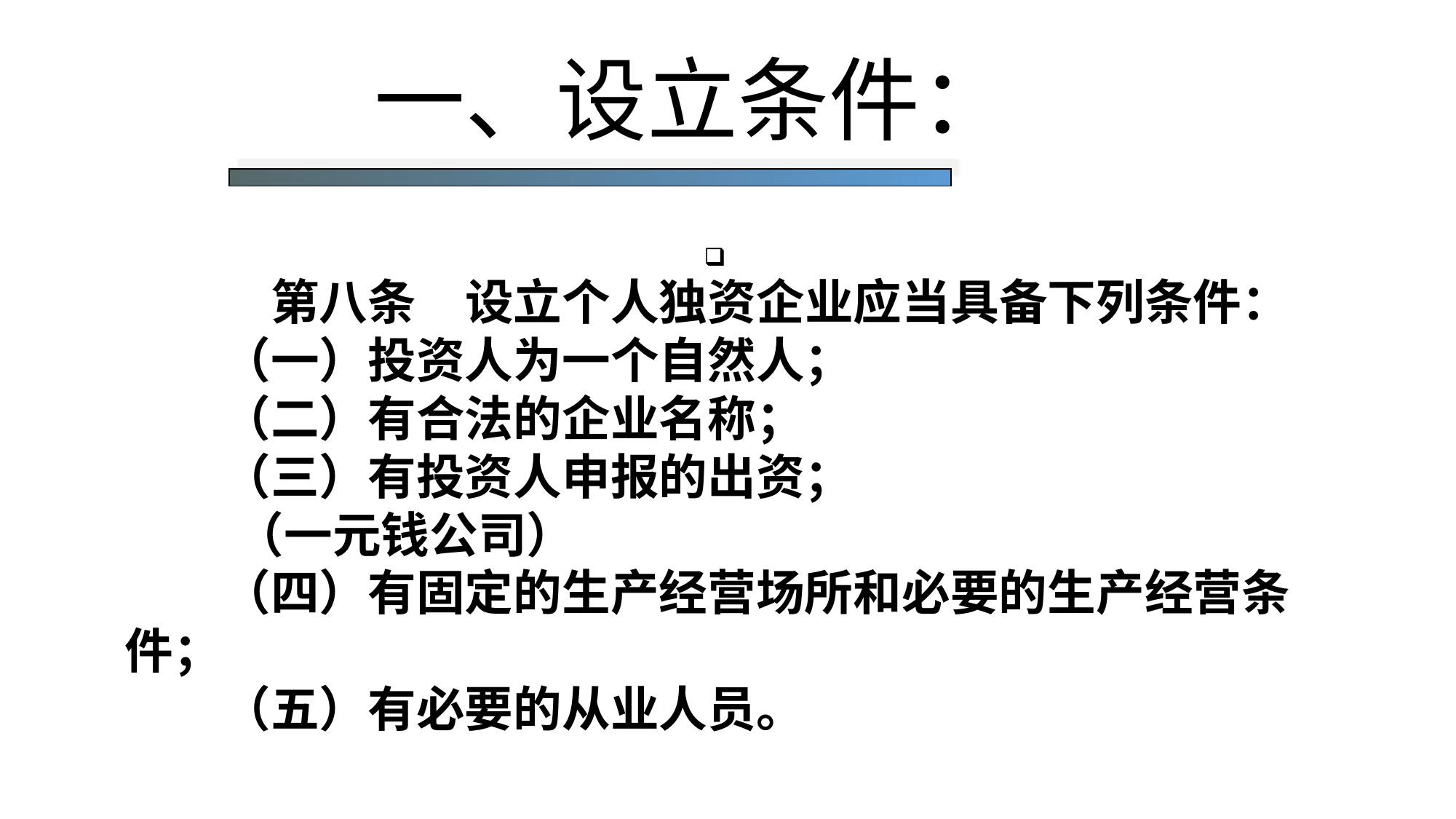

# 一、设立条件：

条件　第八条　设立个人独资企业应当具备下列条件：
　　（一）投资人为一个自然人；
　　（二）有合法的企业名称；
　　（三）有投资人申报的出资；
          （一元钱公司）
　　（四）有固定的生产经营场所和必要的生产经营条件；
　　（五）有必要的从业人员。
18